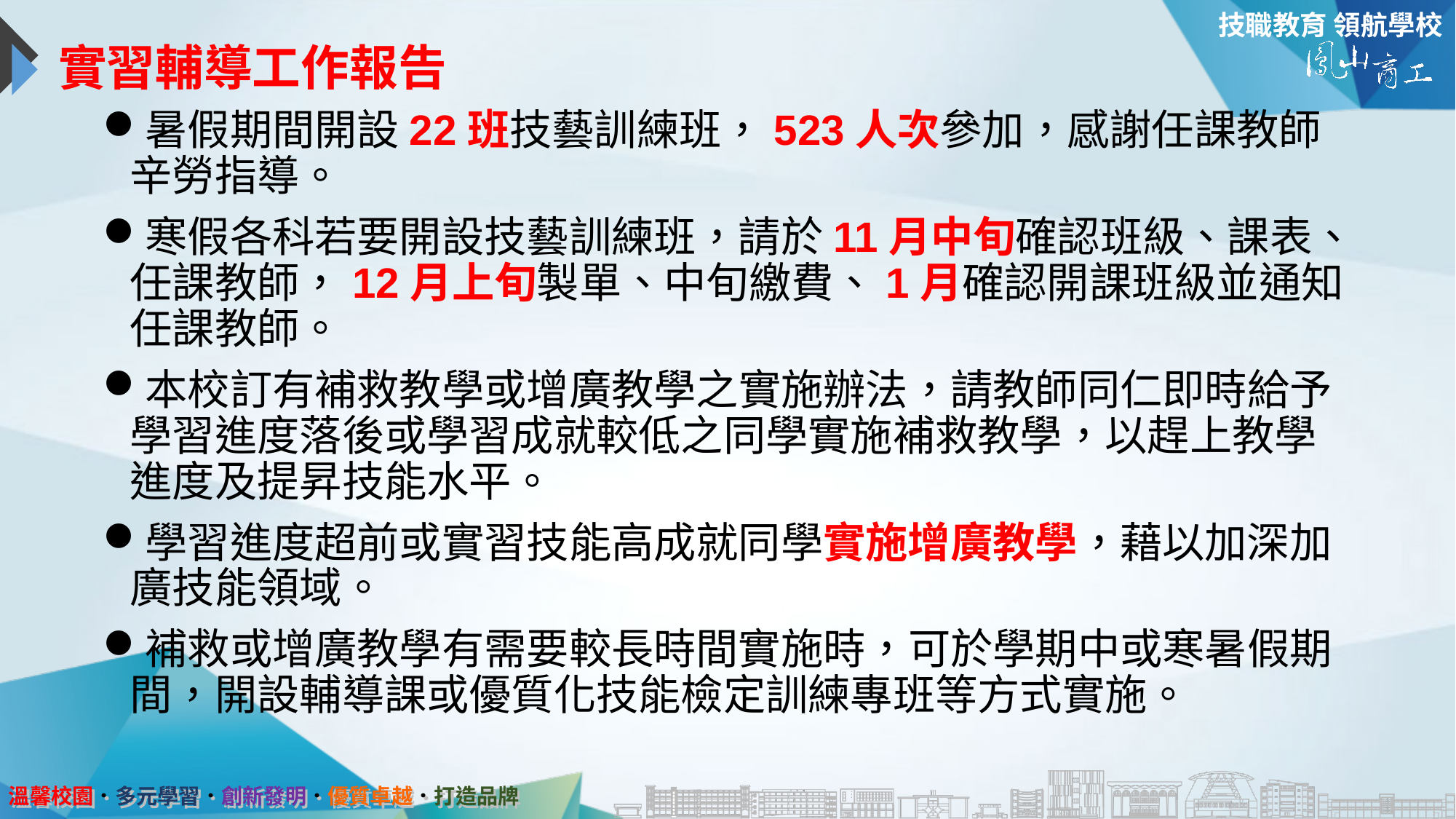

# 實習輔導工作報告
暑假期間開設22班技藝訓練班，523人次參加，感謝任課教師辛勞指導。
寒假各科若要開設技藝訓練班，請於11月中旬確認班級、課表、任課教師，12月上旬製單、中旬繳費、1月確認開課班級並通知任課教師。
本校訂有補救教學或增廣教學之實施辦法，請教師同仁即時給予學習進度落後或學習成就較低之同學實施補救教學，以趕上教學進度及提昇技能水平。
學習進度超前或實習技能高成就同學實施增廣教學，藉以加深加廣技能領域。
補救或增廣教學有需要較長時間實施時，可於學期中或寒暑假期間，開設輔導課或優質化技能檢定訓練專班等方式實施。